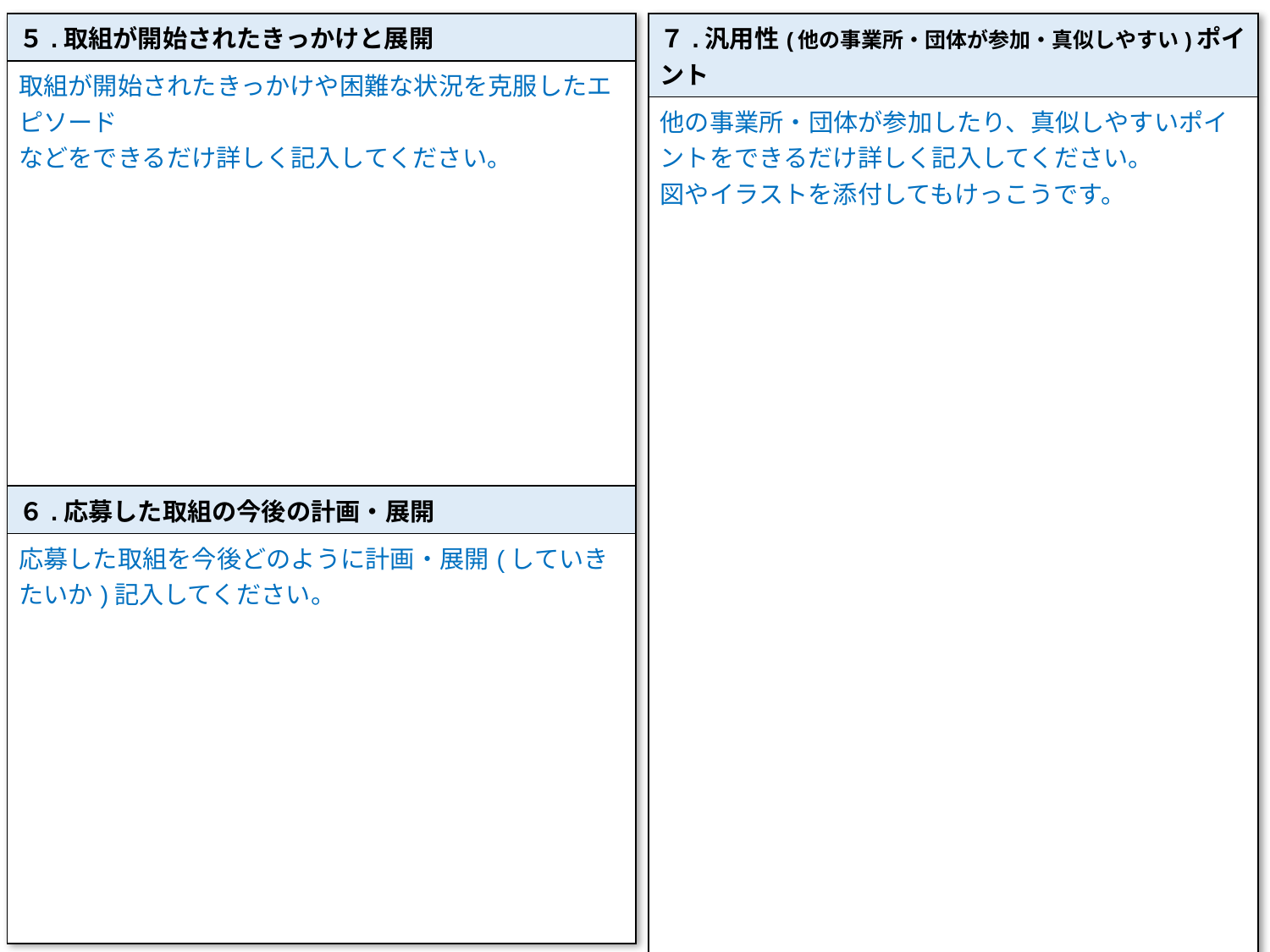

| ５.取組が開始されたきっかけと展開 |
| --- |
| 取組が開始されたきっかけや困難な状況を克服したエピソード などをできるだけ詳しく記入してください。 |
| ６.応募した取組の今後の計画・展開 |
| 応募した取組を今後どのように計画・展開(していきたいか)記入してください。 |
| ７.汎用性(他の事業所・団体が参加・真似しやすい)ポイント |
| --- |
| 他の事業所・団体が参加したり、真似しやすいポイントをできるだけ詳しく記入してください。 図やイラストを添付してもけっこうです。 |
本応募シートは、事例集に掲載を行う場合があります。写真や図等を貼付される際には、肖像権、著作権侵害に該当しないようご注意ください。
ご提出の際は青文字は削除してご提出ください。
記入は全て「です・ます調」でお願いします。
記載内容は枠内に収めてください。(フォント「Meiryo UI」)